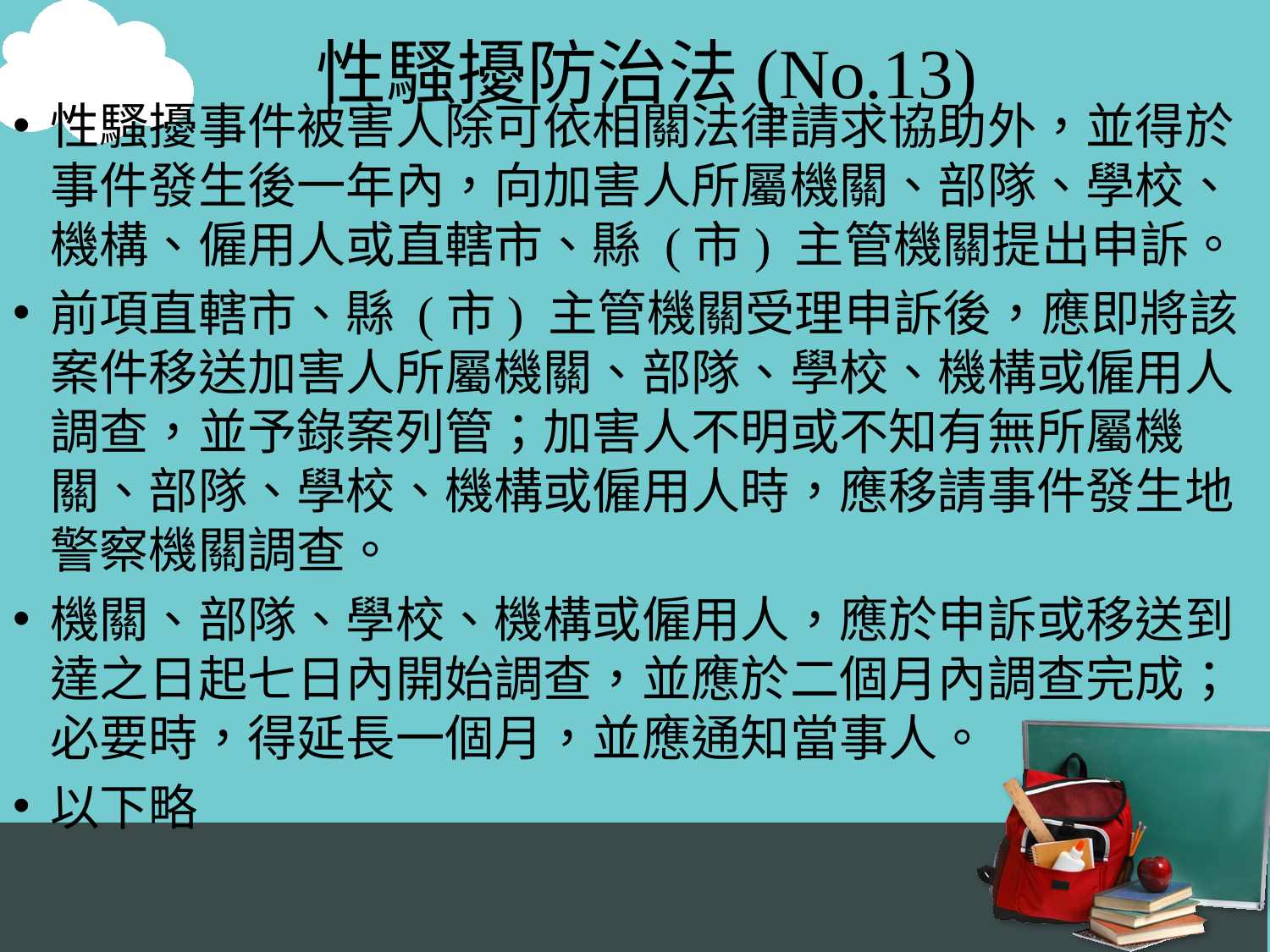

# 性騷擾防治法(No.13)
性騷擾事件被害人除可依相關法律請求協助外，並得於事件發生後一年內，向加害人所屬機關、部隊、學校、機構、僱用人或直轄市、縣 (市) 主管機關提出申訴。
前項直轄市、縣 (市) 主管機關受理申訴後，應即將該案件移送加害人所屬機關、部隊、學校、機構或僱用人調查，並予錄案列管；加害人不明或不知有無所屬機關、部隊、學校、機構或僱用人時，應移請事件發生地警察機關調查。
機關、部隊、學校、機構或僱用人，應於申訴或移送到達之日起七日內開始調查，並應於二個月內調查完成；必要時，得延長一個月，並應通知當事人。
以下略